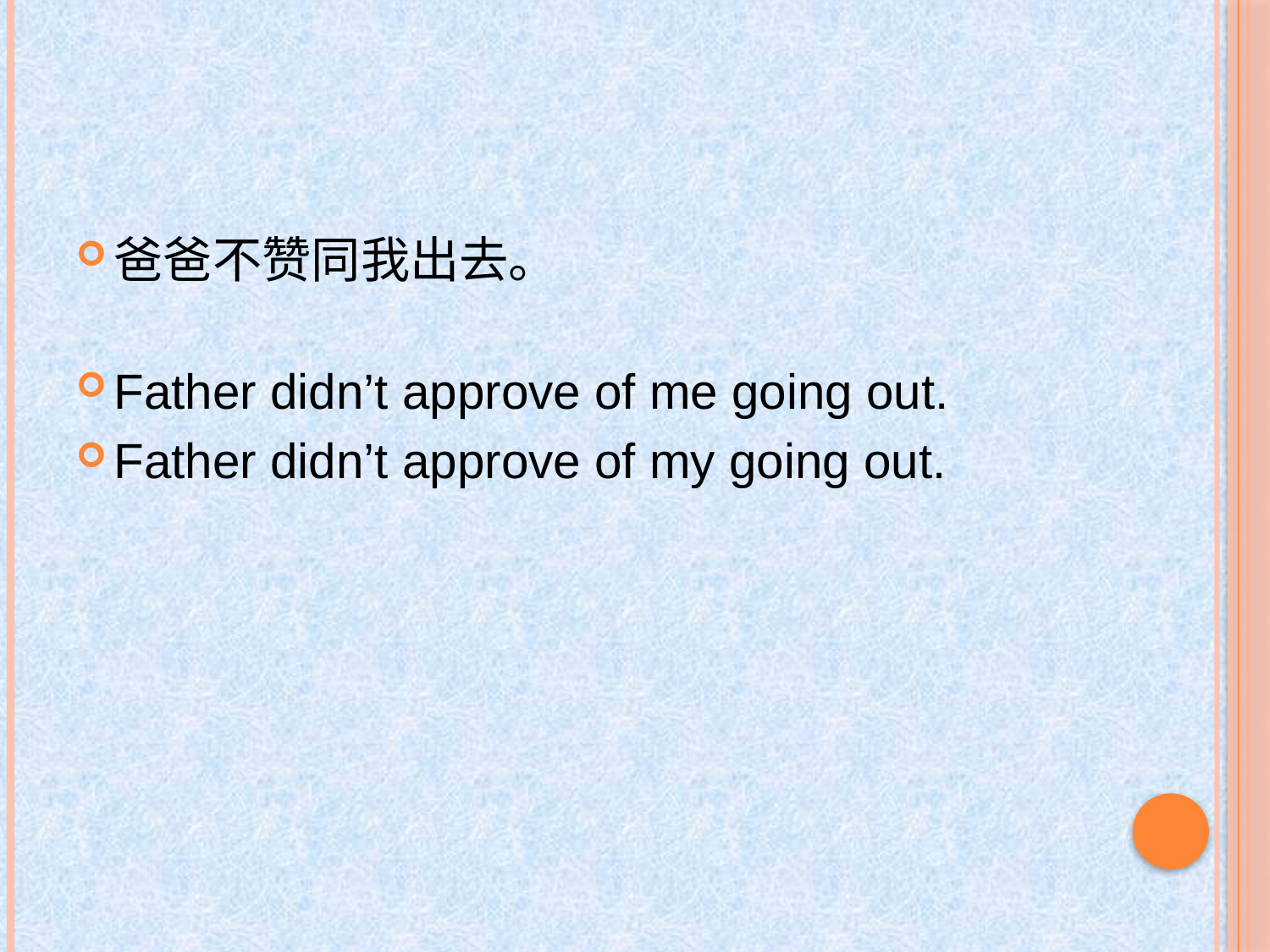

#
爸爸不赞同我出去。

Father didn’t approve of me going out.
Father didn’t approve of my going out.